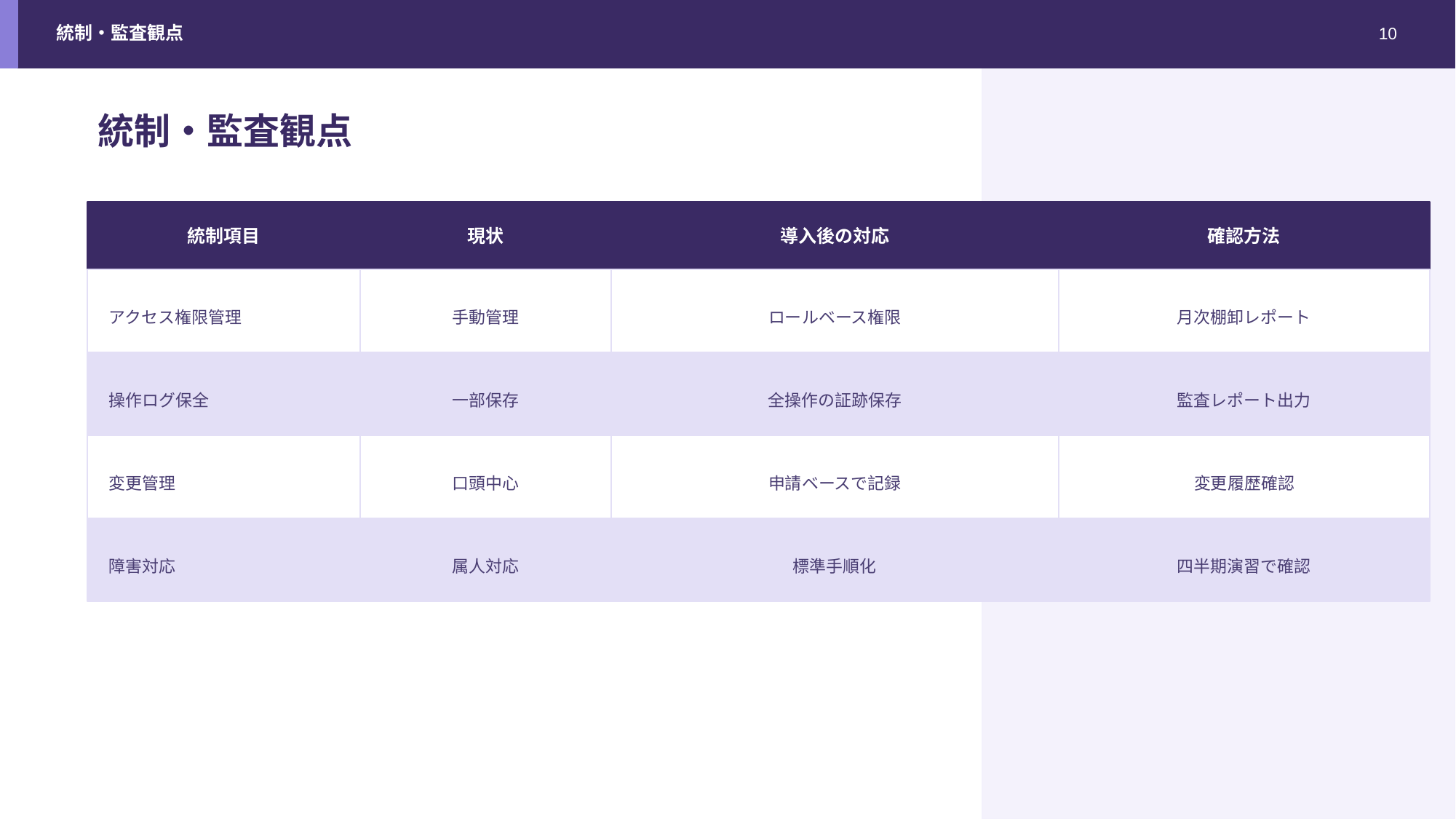

統制・監査観点
10

統制・監査観点

統制項目
現状
導入後の対応
確認方法

アクセス権限管理
手動管理
ロールベース権限
月次棚卸レポート

操作ログ保全
一部保存
全操作の証跡保存
監査レポート出力

変更管理
口頭中心
申請ベースで記録
変更履歴確認

障害対応
属人対応
標準手順化
四半期演習で確認